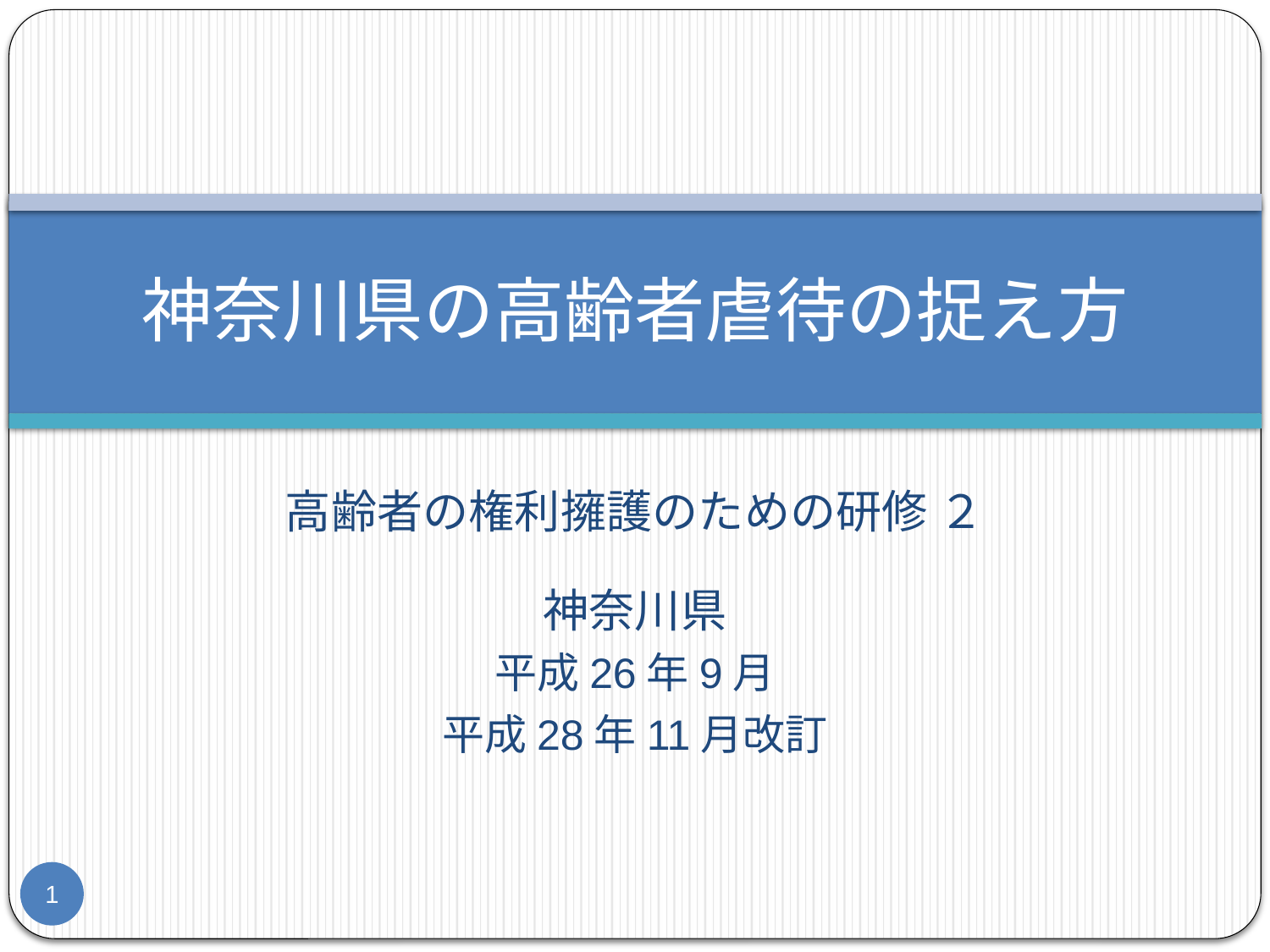

# 神奈川県の高齢者虐待の捉え方
高齢者の権利擁護のための研修 ２

神奈川県
平成26年9月
平成28年11月改訂

1